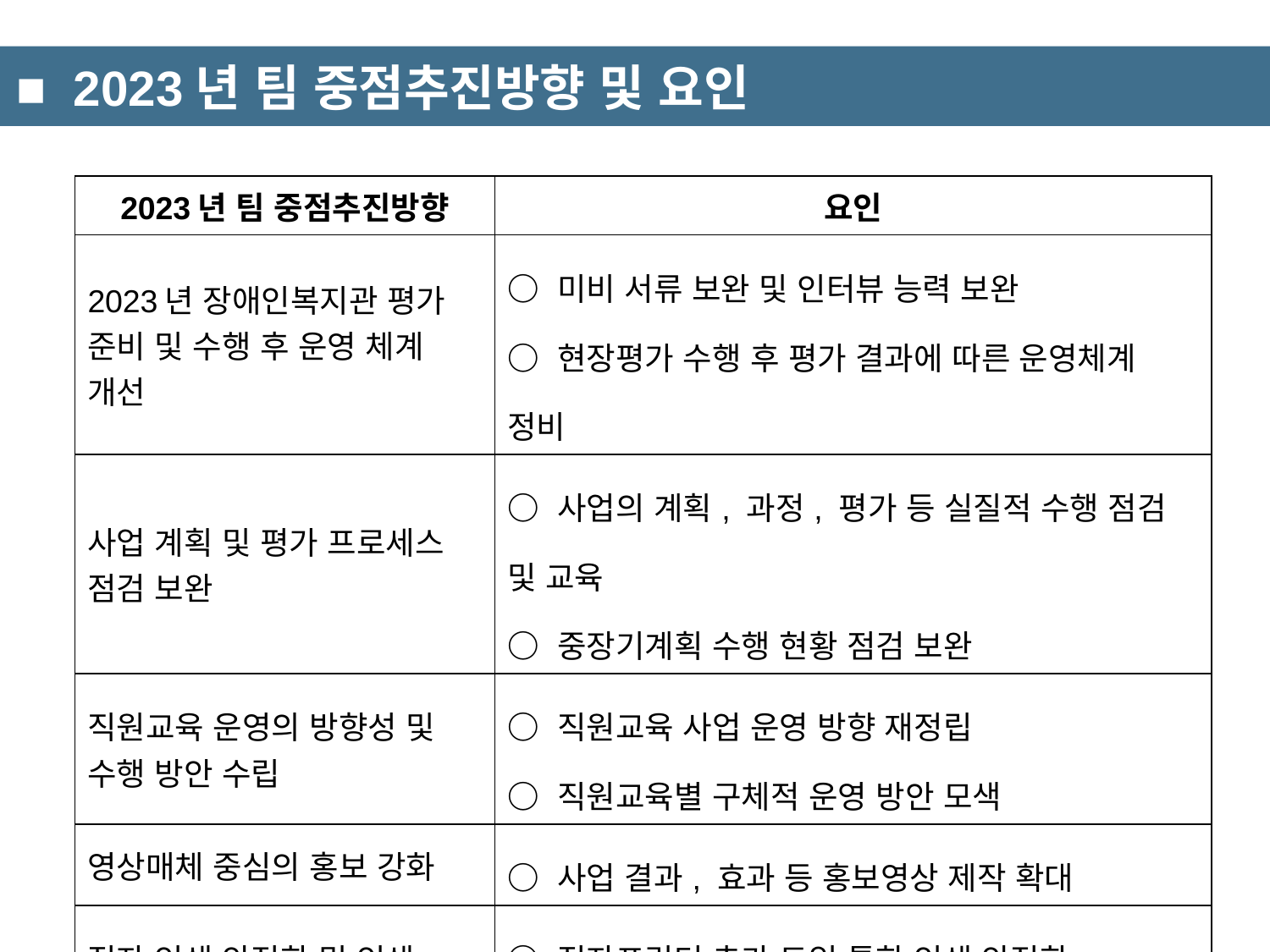

■  2023년 팀 중점추진방향 및 요인
| 2023년 팀 중점추진방향 | 요인 |
| --- | --- |
| 2023년 장애인복지관 평가 준비 및 수행 후 운영 체계 개선 | ○ 미비 서류 보완 및 인터뷰 능력 보완 ○ 현장평가 수행 후 평가 결과에 따른 운영체계 정비 |
| 사업 계획 및 평가 프로세스 점검 보완 | ○ 사업의 계획, 과정, 평가 등 실질적 수행 점검 및 교육 ○ 중장기계획 수행 현황 점검 보완 |
| 직원교육 운영의 방향성 및 수행 방안 수립 | ○ 직원교육 사업 운영 방향 재정립 ○ 직원교육별 구체적 운영 방안 모색 |
| 영상매체 중심의 홍보 강화 | ○ 사업 결과, 효과 등 홍보영상 제작 확대 |
| 점자 인쇄 안정화 및 인쇄 자동화 노하우 축적 | ○ 점자프린터 추가 도입 통한 인쇄 안정화 ○ 점자인쇄 자동화 경험 축적 |